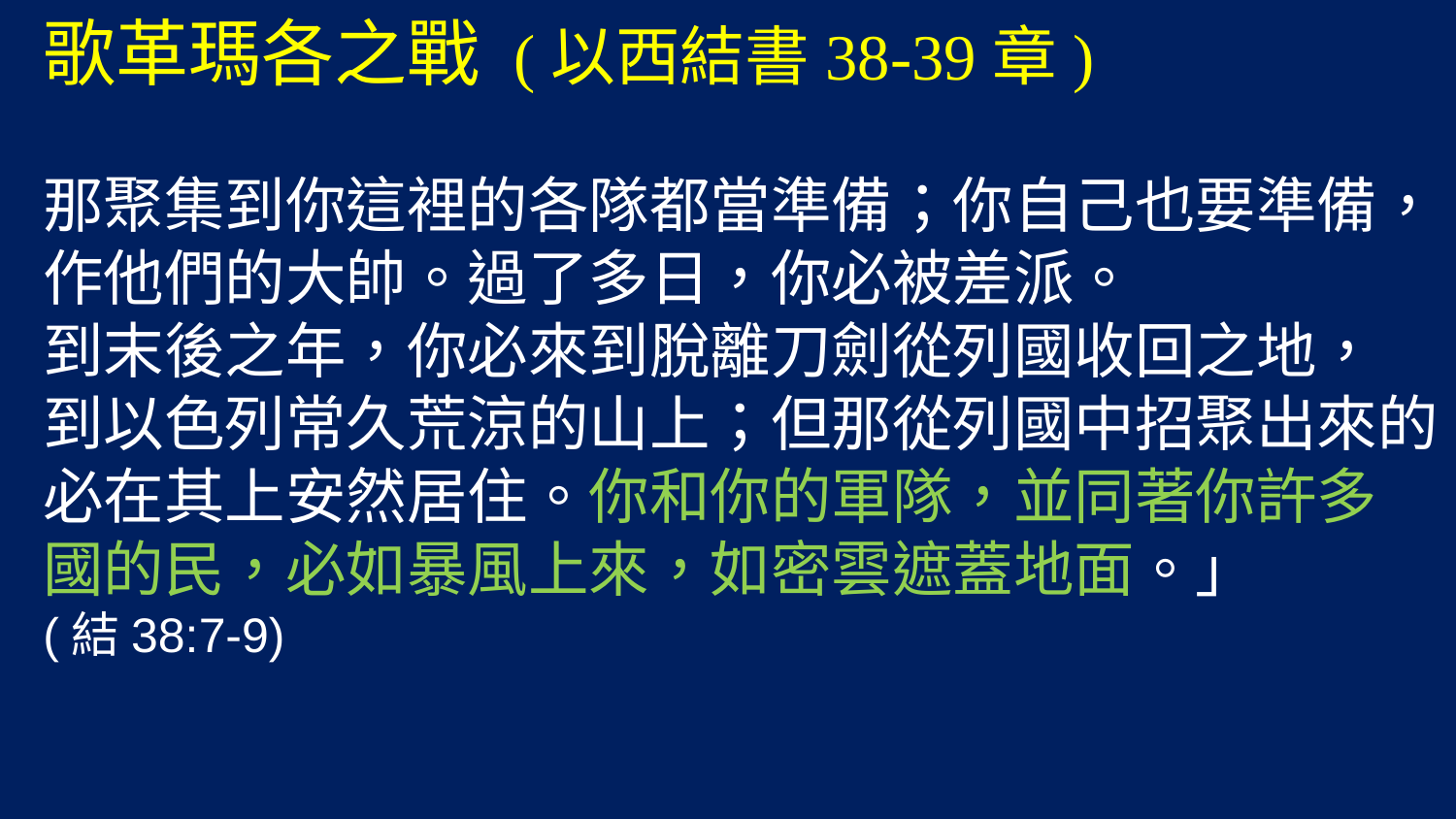

歌革瑪各之戰 (以西結書38-39章)

那聚集到你這裡的各隊都當準備；你自己也要準備，作他們的大帥。過了多日，你必被差派。
到末後之年，你必來到脫離刀劍從列國收回之地，
到以色列常久荒涼的山上；但那從列國中招聚出來的必在其上安然居住。你和你的軍隊，並同著你許多
國的民，必如暴風上來，如密雲遮蓋地面。」
(結38:7-9)